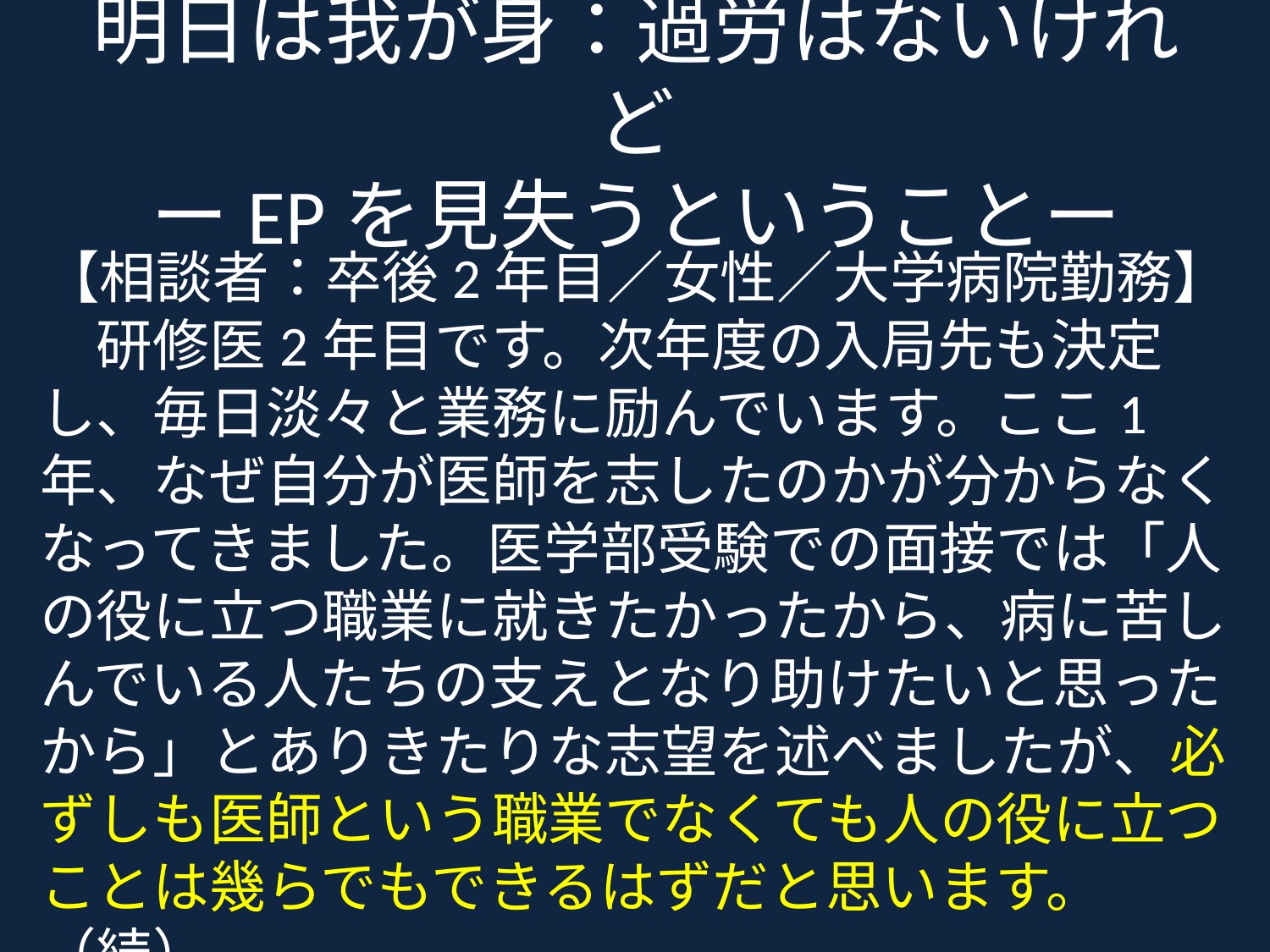

# 明日は我が身：過労はないけれど ーEPを見失うということー
【相談者：卒後2年目／女性／大学病院勤務】
　研修医2年目です。次年度の入局先も決定し、毎日淡々と業務に励んでいます。ここ1年、なぜ自分が医師を志したのかが分からなくなってきました。医学部受験での面接では「人の役に立つ職業に就きたかったから、病に苦しんでいる人たちの支えとなり助けたいと思ったから」とありきたりな志望を述べましたが、必ずしも医師という職業でなくても人の役に立つことは幾らでもできるはずだと思います。（続）